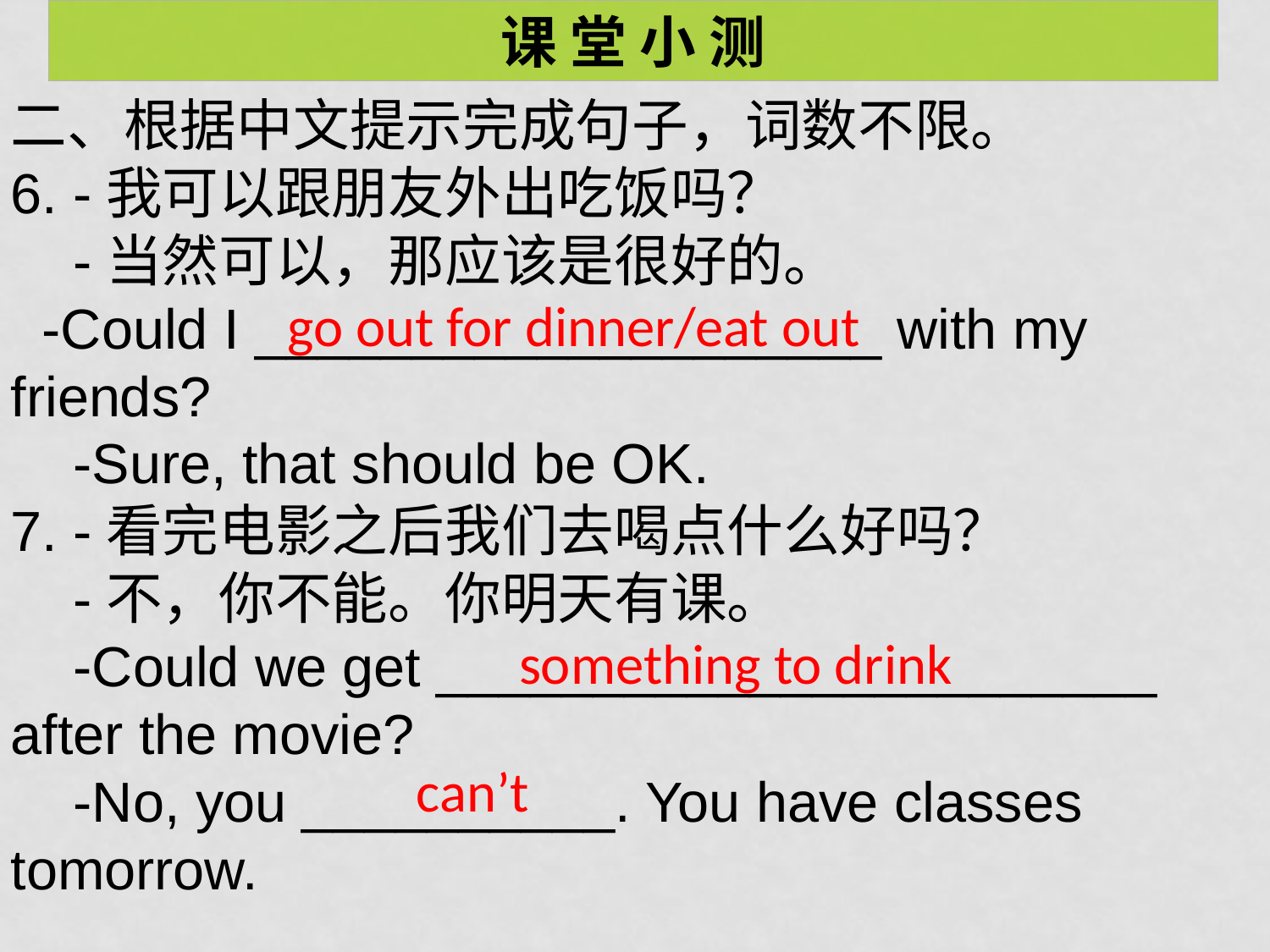

课 堂 小 测
二、根据中文提示完成句子，词数不限。
6. -我可以跟朋友外出吃饭吗？
    -当然可以，那应该是很好的。
  -Could I ____________________ with my friends?
    -Sure, that should be OK.
7. -看完电影之后我们去喝点什么好吗？
    -不，你不能。你明天有课。
    -Could we get _______________________ after the movie?
    -No, you __________. You have classes tomorrow.
go out for dinner/eat out
something to drink
can’t